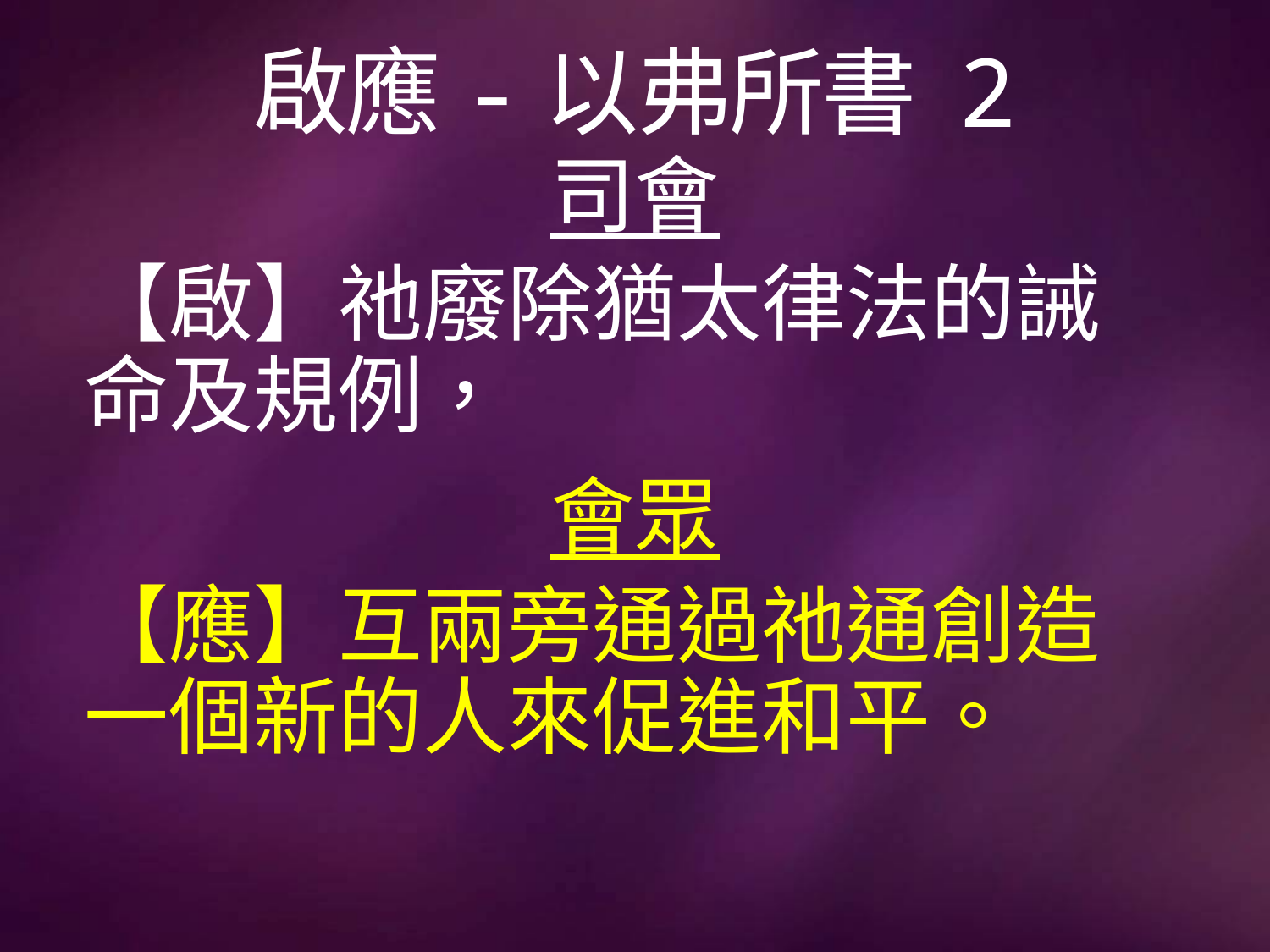

# 啟應-以弗所書 2
司會
【啟】祂廢除猶太律法的誡命及規例，

會眾
【應】互兩旁通過祂通創造一個新的人來促進和平。